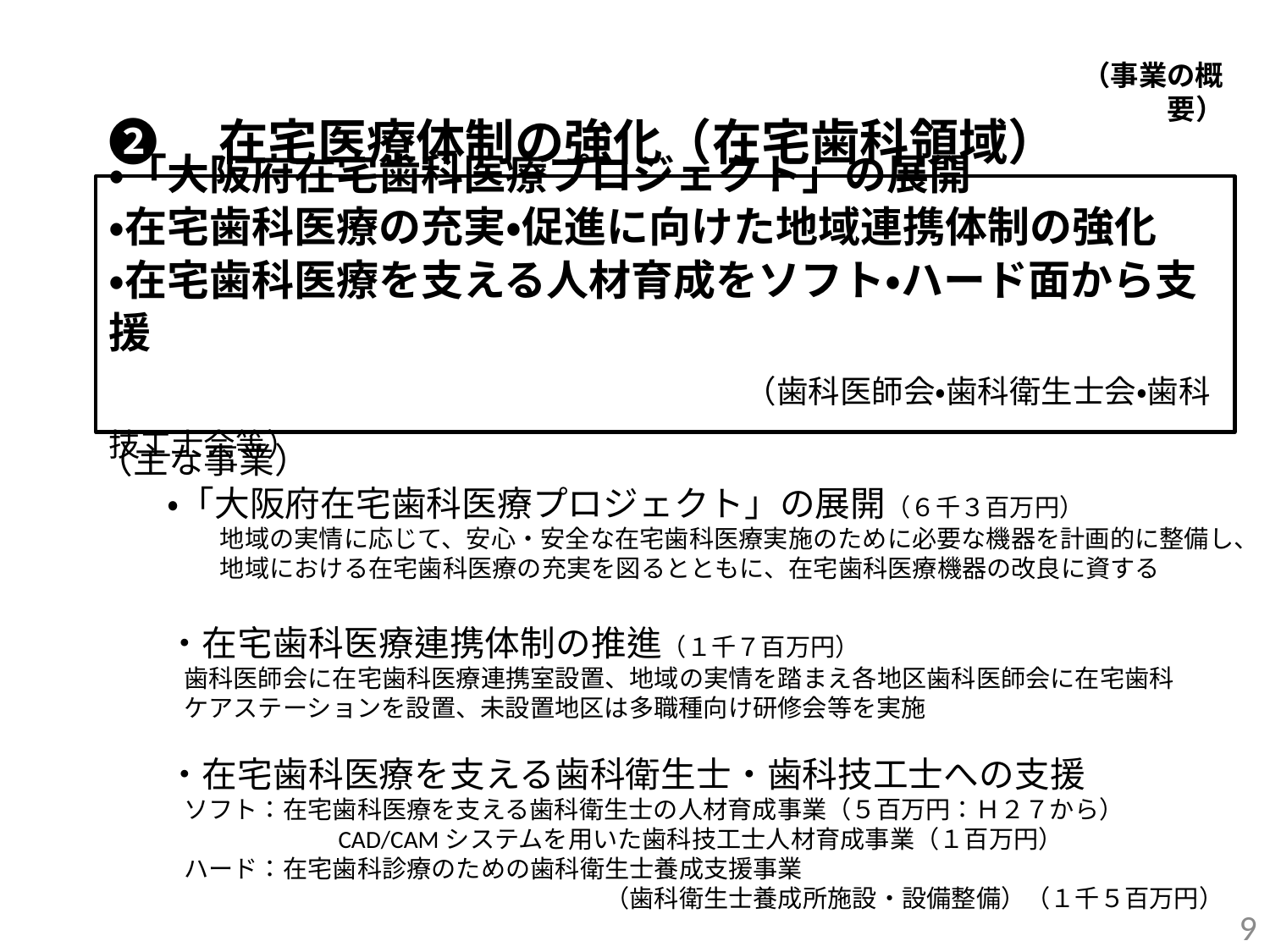

（事業の概要）
➋　在宅医療体制の強化（在宅歯科領域）
・「大阪府在宅歯科医療プロジェクト」の展開
・在宅歯科医療の充実・促進に向けた地域連携体制の強化
・在宅歯科医療を支える人材育成をソフト・ハード面から支援
　　　　　　　　　　　　　　　　　　（歯科医師会・歯科衛生士会・歯科技工士会等）

（主な事業）
　　・「大阪府在宅歯科医療プロジェクト」の展開（６千３百万円）
　　　　　地域の実情に応じて、安心・安全な在宅歯科医療実施のために必要な機器を計画的に整備し、
　　　　　地域における在宅歯科医療の充実を図るとともに、在宅歯科医療機器の改良に資する

　　・在宅歯科医療連携体制の推進（１千７百万円）
歯科医師会に在宅歯科医療連携室設置、地域の実情を踏まえ各地区歯科医師会に在宅歯科
ケアステーションを設置、未設置地区は多職種向け研修会等を実施

　　・在宅歯科医療を支える歯科衛生士・歯科技工士への支援
ソフト：在宅歯科医療を支える歯科衛生士の人材育成事業（５百万円：Ｈ２７から）
　　　　　　CAD/CAMシステムを用いた歯科技工士人材育成事業（１百万円）
ハード：在宅歯科診療のための歯科衛生士養成支援事業
　　　　　　　　　　　　　　　　　（歯科衛生士養成所施設・設備整備）（１千５百万円）

9